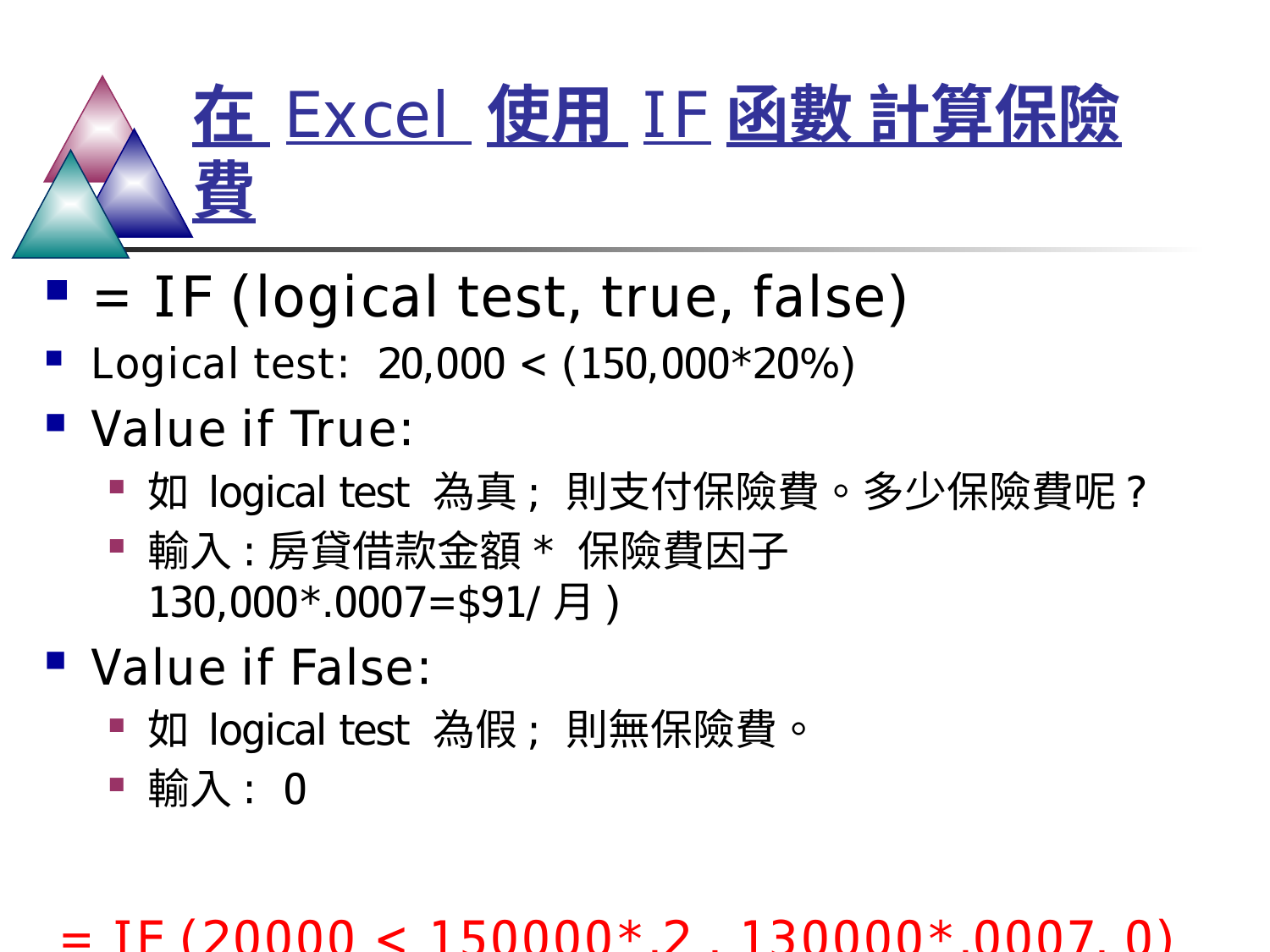

# 在 Excel 使用 IF函數 計算保險費
= IF (logical test, true, false)
Logical test:  20,000 < (150,000*20%)
Value if True:
如 logical test 為真; 則支付保險費。多少保險費呢?
輸入:房貸借款金額* 保險費因子130,000*.0007=$91/月)
Value if False:
如 logical test 為假; 則無保險費。
輸入:  0

 = IF (20000 < 150000*.2 , 130000*.0007, 0)